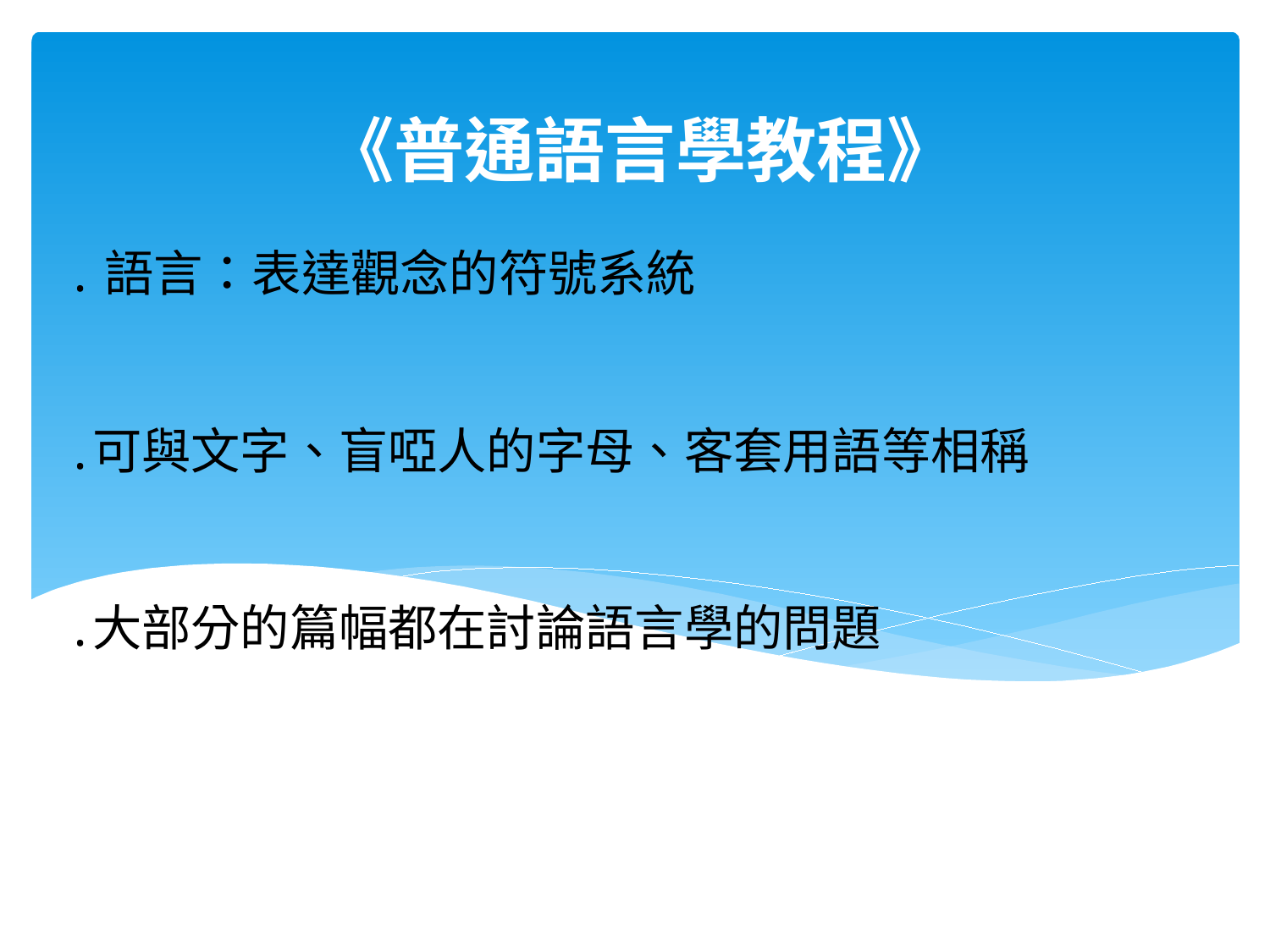

《普通語言學教程》
# ․語言：表達觀念的符號系統 ․可與文字、盲啞人的字母、客套用語等相稱 ․大部分的篇幅都在討論語言學的問題